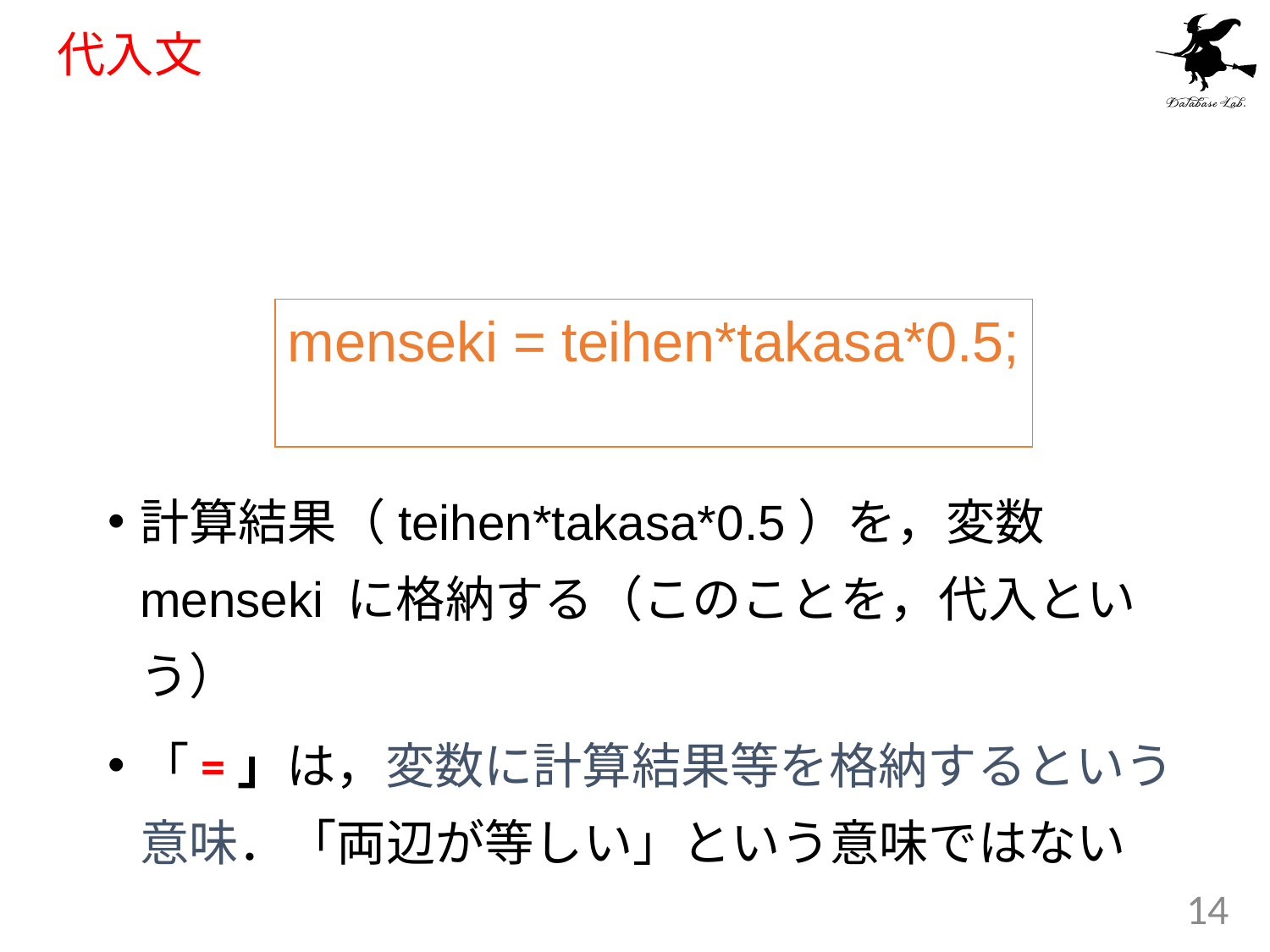

# 代入文
menseki = teihen*takasa*0.5;

計算結果（teihen*takasa*0.5）を，変数 menseki に格納する（このことを，代入という）
「=」は，変数に計算結果等を格納するという意味．「両辺が等しい」という意味ではない

14